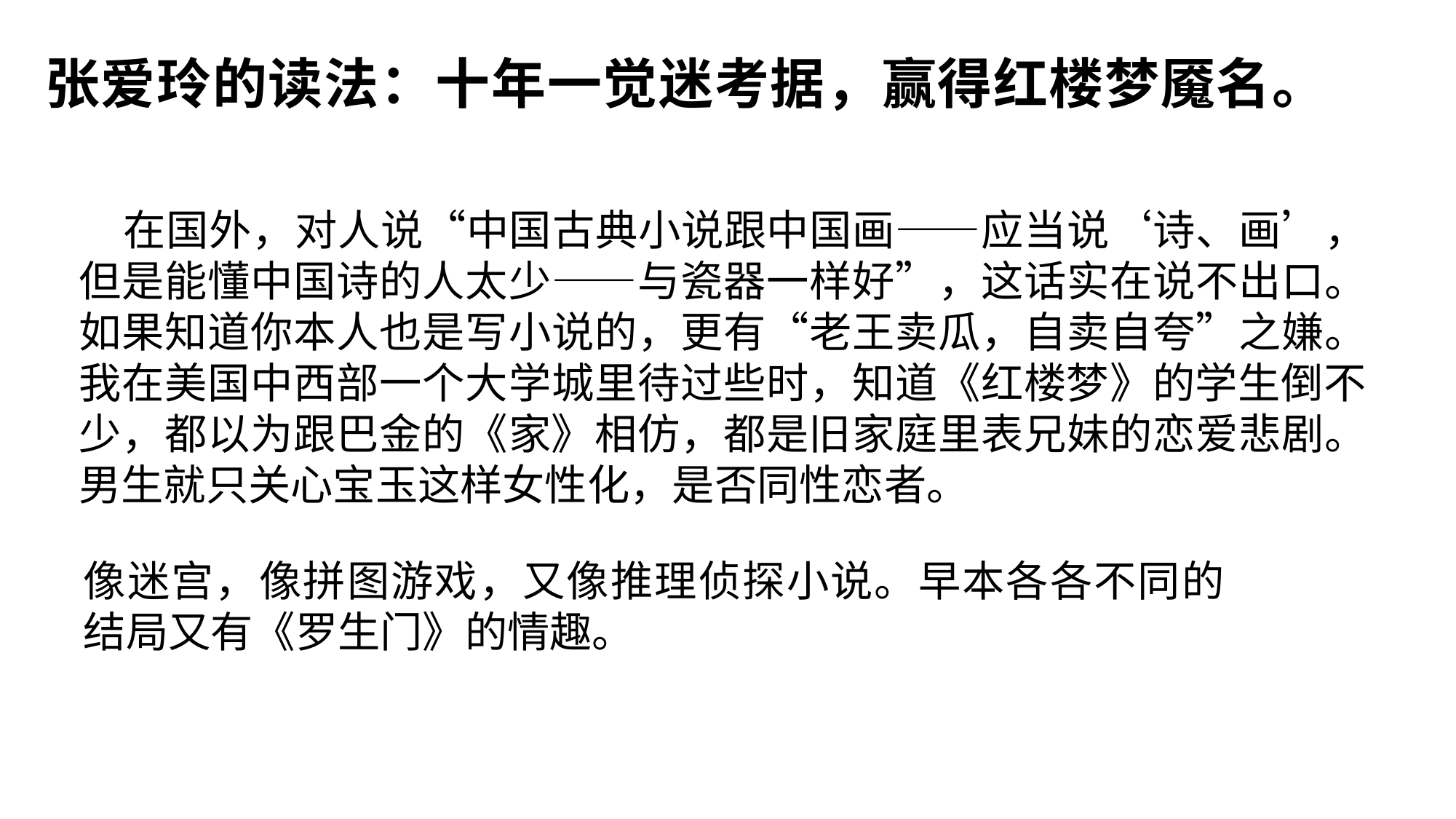

张爱玲的读法：十年一觉迷考据，赢得红楼梦魇名。
    在国外，对人说“中国古典小说跟中国画——应当说‘诗、画’，但是能懂中国诗的人太少——与瓷器一样好”，这话实在说不出口。如果知道你本人也是写小说的，更有“老王卖瓜，自卖自夸”之嫌。我在美国中西部一个大学城里待过些时，知道《红楼梦》的学生倒不少，都以为跟巴金的《家》相仿，都是旧家庭里表兄妹的恋爱悲剧。男生就只关心宝玉这样女性化，是否同性恋者。

像迷宫，像拼图游戏，又像推理侦探小说。早本各各不同的结局又有《罗生门》的情趣。